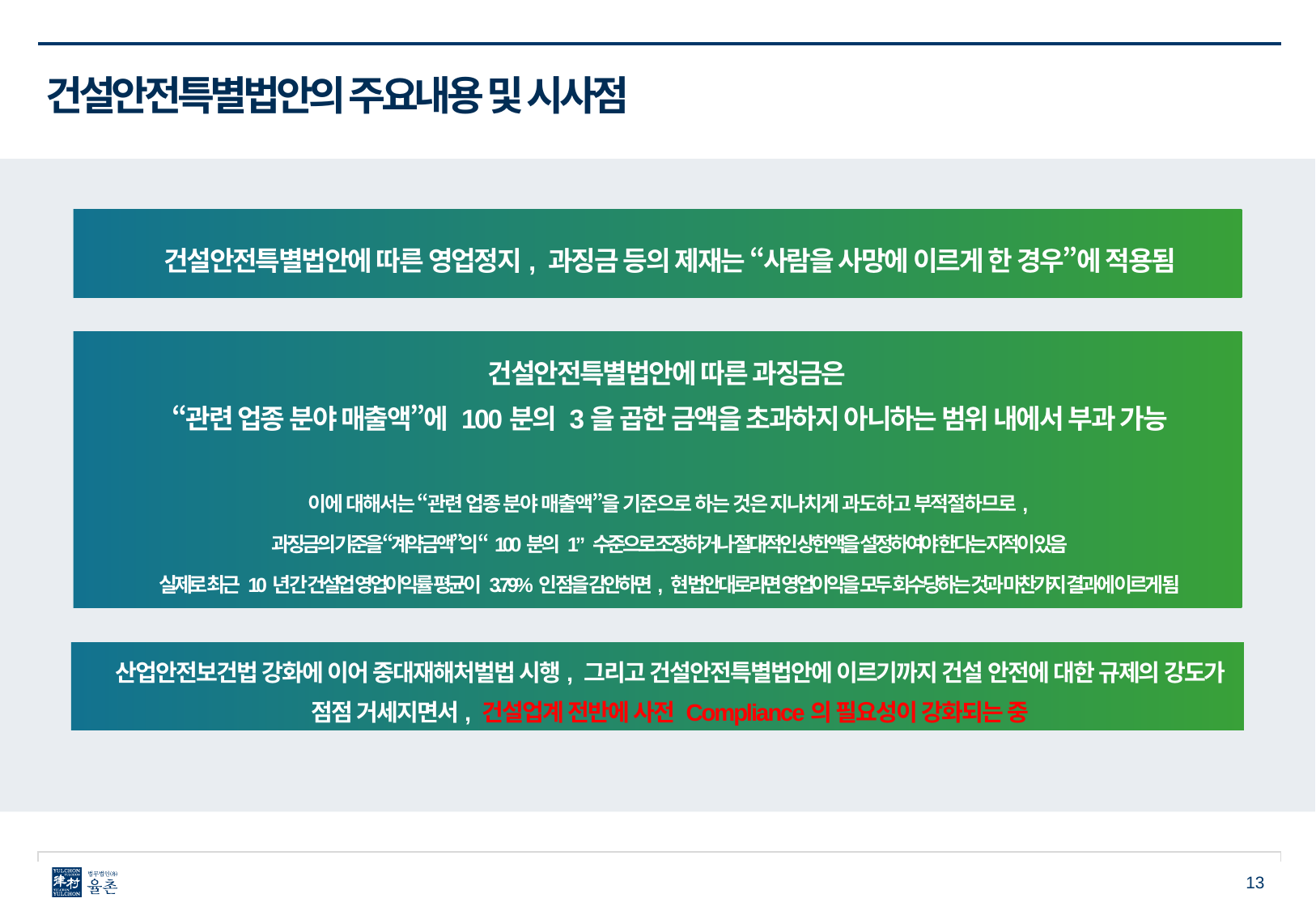

건설안전특별법안의 주요내용 및 시사점

건설안전특별법안에 따른 영업정지, 과징금 등의 제재는 “사람을 사망에 이르게 한 경우”에 적용됨
건설안전특별법안에 따른 과징금은
“관련 업종 분야 매출액”에 100분의 3을 곱한 금액을 초과하지 아니하는 범위 내에서 부과 가능

이에 대해서는 “관련 업종 분야 매출액”을 기준으로 하는 것은 지나치게 과도하고 부적절하므로,
과징금의 기준을 “계약금액”의 “100분의 1” 수준으로 조정하거나 절대적인 상한액을 설정하여야 한다는 지적이 있음
실제로 최근 10년 간 건설업 영업이익률 평균이 3.79%인 점을 감안하면, 현 법안대로라면 영업이익을 모두 회수당하는 것과 마찬가지 결과에 이르게 됨
산업안전보건법 강화에 이어 중대재해처벌법 시행, 그리고 건설안전특별법안에 이르기까지 건설 안전에 대한 규제의 강도가 점점 거세지면서, 건설업계 전반에 사전 Compliance의 필요성이 강화되는 중
13